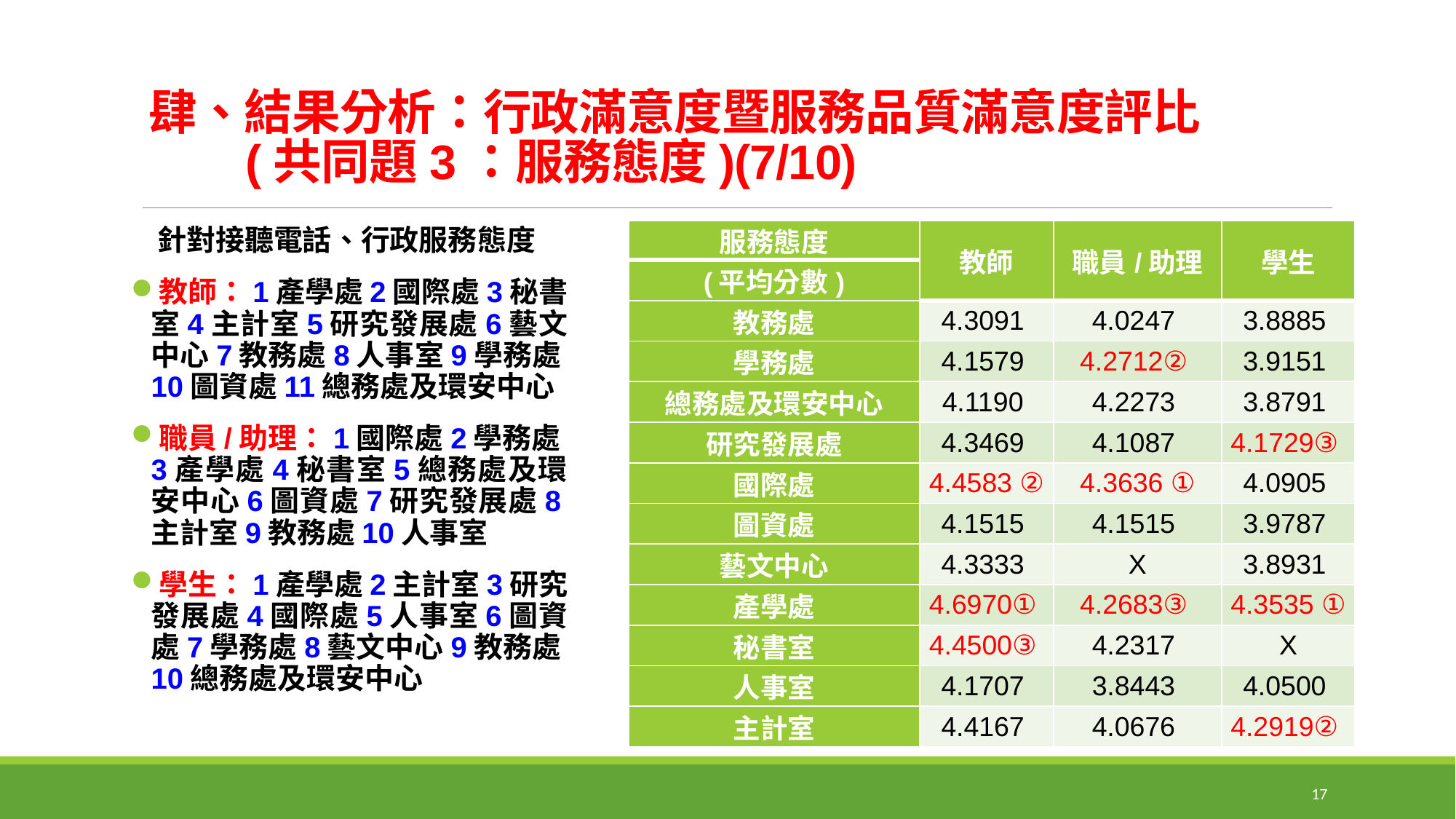

# 肆、結果分析：行政滿意度暨服務品質滿意度評比 (共同題3：服務態度)(7/10)
   針對接聽電話、行政服務態度
教師：1產學處2國際處3秘書室4主計室5研究發展處6藝文中心7教務處8人事室9學務處10圖資處11總務處及環安中心
職員/助理：1國際處2學務處3產學處4秘書室5總務處及環安中心6圖資處7研究發展處8主計室9教務處10人事室
學生：1產學處2主計室3研究發展處4國際處5人事室6圖資處7學務處8藝文中心9教務處10總務處及環安中心
| 服務態度 | 教師 | 職員/助理 | 學生 |
| --- | --- | --- | --- |
| (平均分數) |  |  |  |
| 教務處 | 4.3091 | 4.0247 | 3.8885 |
| 學務處 | 4.1579 | 4.2712② | 3.9151 |
| 總務處及環安中心 | 4.1190 | 4.2273 | 3.8791 |
| 研究發展處 | 4.3469 | 4.1087 | 4.1729③ |
| 國際處 | 4.4583 ② | 4.3636 ① | 4.0905 |
| 圖資處 | 4.1515 | 4.1515 | 3.9787 |
| 藝文中心 | 4.3333 | X | 3.8931 |
| 產學處 | 4.6970① | 4.2683③ | 4.3535 ① |
| 秘書室 | 4.4500③ | 4.2317 | X |
| 人事室 | 4.1707 | 3.8443 | 4.0500 |
| 主計室 | 4.4167 | 4.0676 | 4.2919② |
17